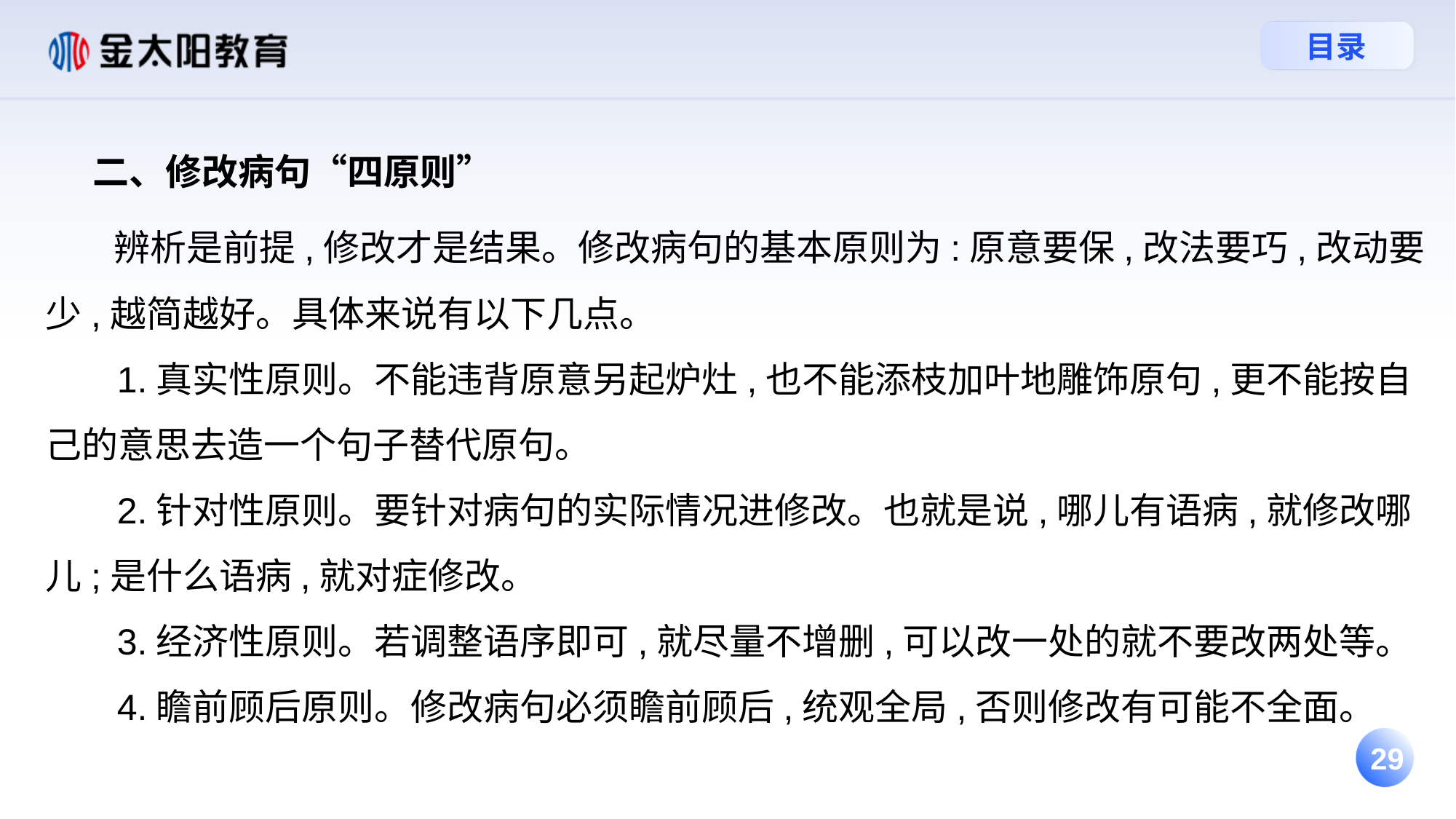

二、修改病句“四原则”
      辨析是前提,修改才是结果。修改病句的基本原则为:原意要保,改法要巧,改动要少,越简越好。具体来说有以下几点。
       1.真实性原则。不能违背原意另起炉灶,也不能添枝加叶地雕饰原句,更不能按自己的意思去造一个句子替代原句。
       2.针对性原则。要针对病句的实际情况进修改。也就是说,哪儿有语病,就修改哪儿;是什么语病,就对症修改。
       3.经济性原则。若调整语序即可,就尽量不增删,可以改一处的就不要改两处等。
       4.瞻前顾后原则。修改病句必须瞻前顾后,统观全局,否则修改有可能不全面。